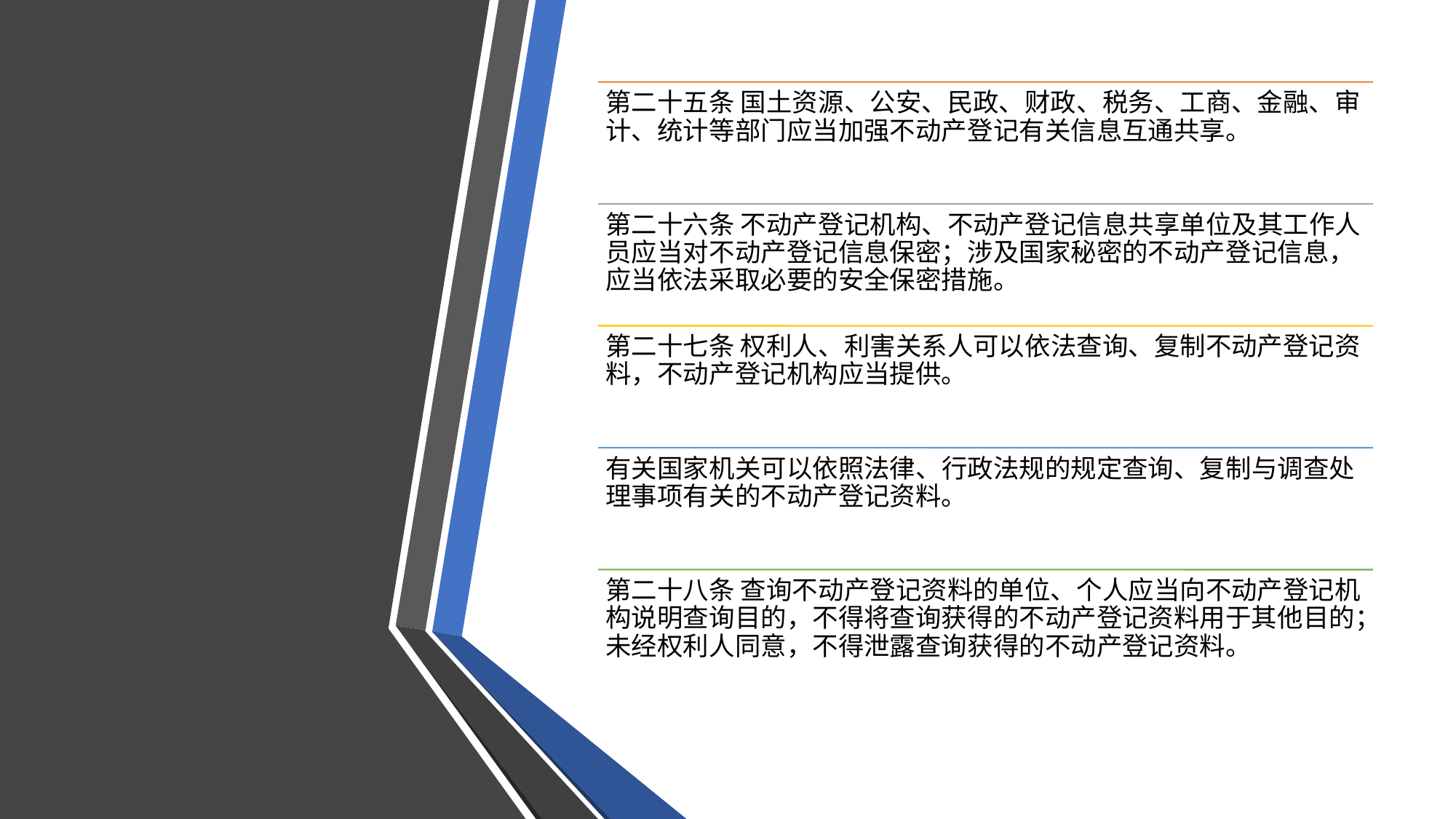

第二十五条 国土资源、公安、民政、财政、税务、工商、金融、审计、统计等部门应当加强不动产登记有关信息互通共享。
第二十六条 不动产登记机构、不动产登记信息共享单位及其工作人员应当对不动产登记信息保密；涉及国家秘密的不动产登记信息，应当依法采取必要的安全保密措施。
第二十七条 权利人、利害关系人可以依法查询、复制不动产登记资料，不动产登记机构应当提供。
有关国家机关可以依照法律、行政法规的规定查询、复制与调查处理事项有关的不动产登记资料。
第二十八条 查询不动产登记资料的单位、个人应当向不动产登记机构说明查询目的，不得将查询获得的不动产登记资料用于其他目的；未经权利人同意，不得泄露查询获得的不动产登记资料。